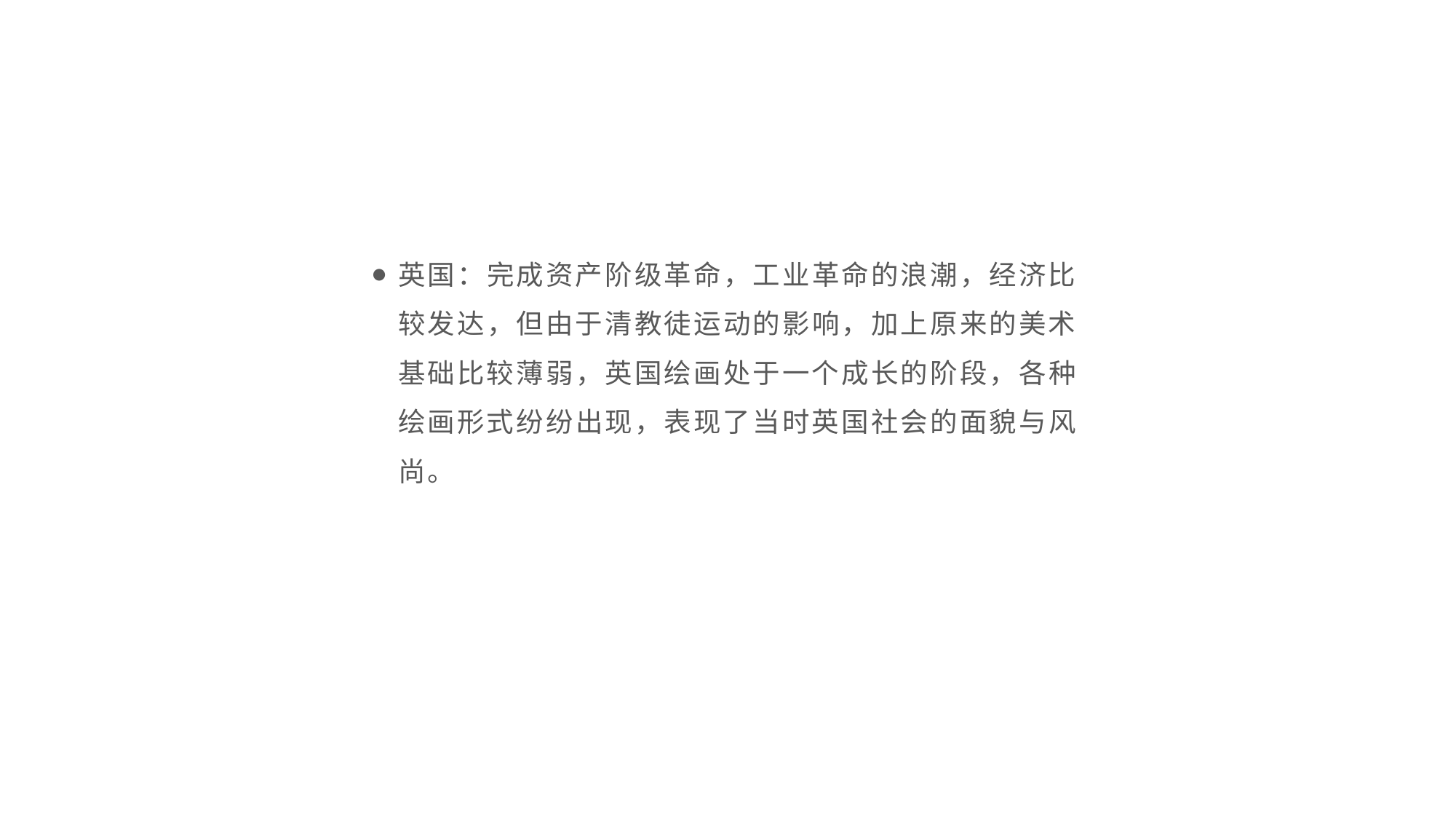

#
英国：完成资产阶级革命，工业革命的浪潮，经济比较发达，但由于清教徒运动的影响，加上原来的美术基础比较薄弱，英国绘画处于一个成长的阶段，各种绘画形式纷纷出现，表现了当时英国社会的面貌与风尚。